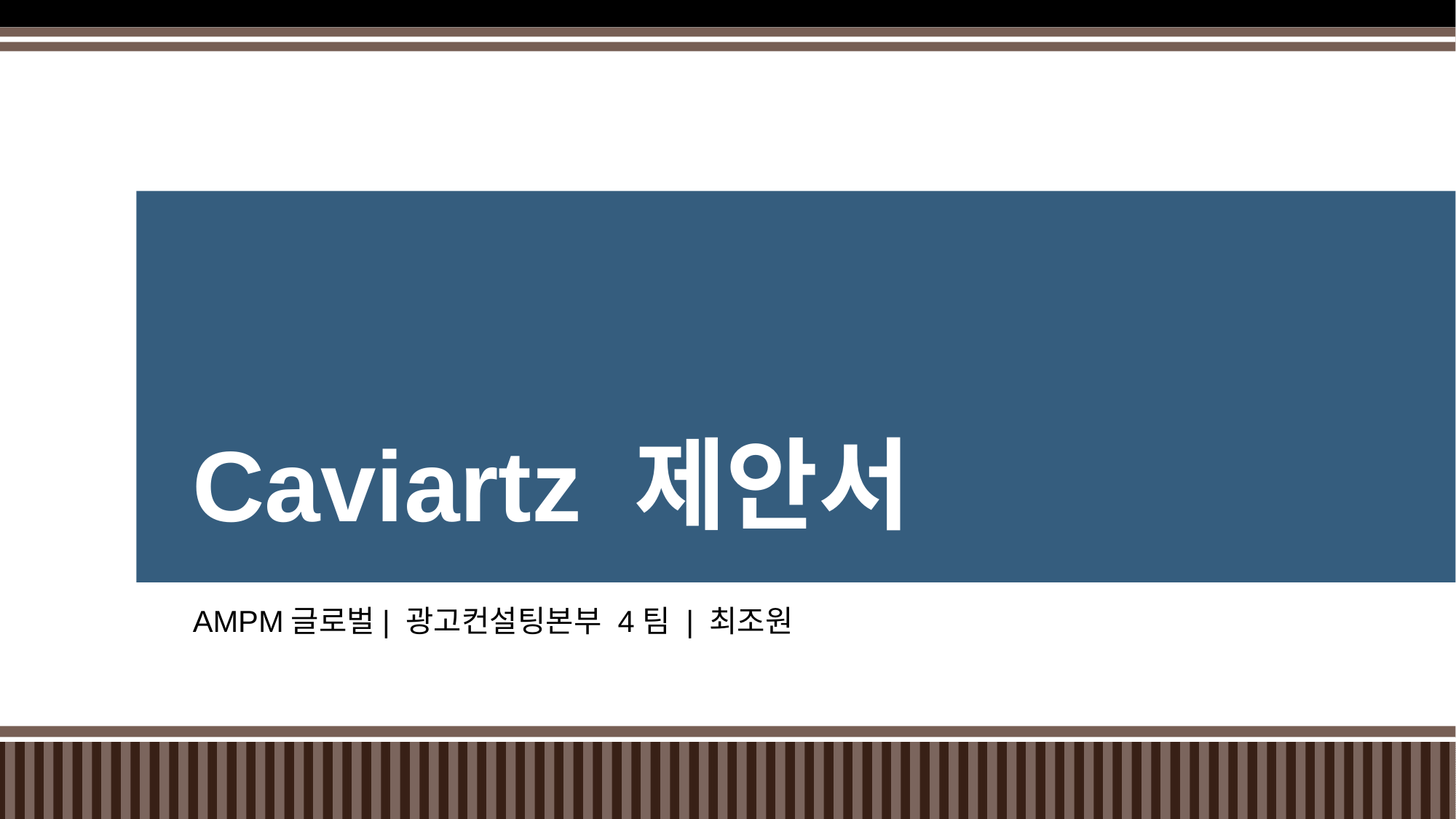

# Caviartz 제안서
AMPM글로벌| 광고컨설팅본부 4팀 | 최조원